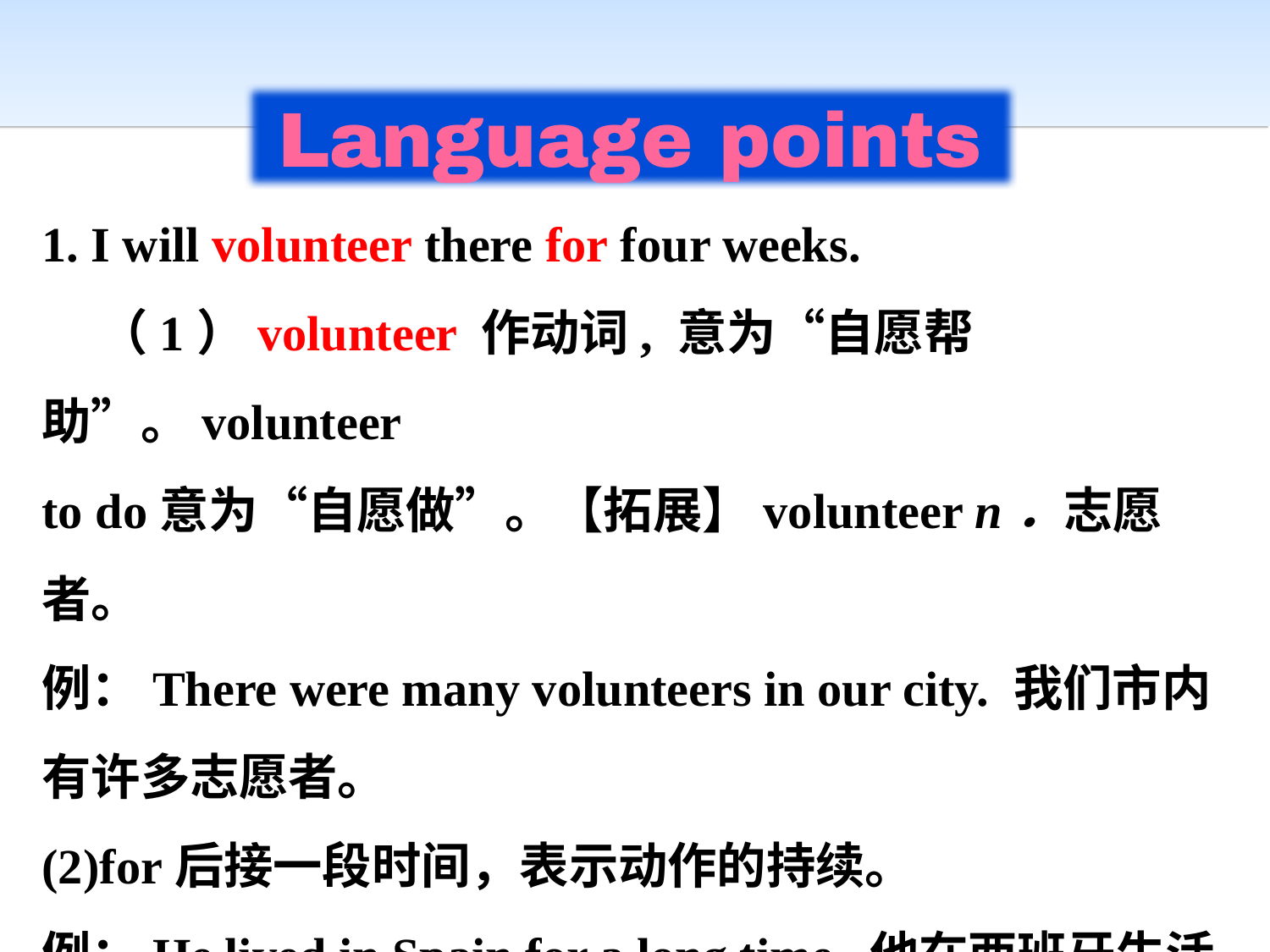

Language points
1. I will volunteer there for four weeks.
    （1）volunteer 作动词, 意为“自愿帮助”。volunteer
to do意为“自愿做”。【拓展】volunteer n．志愿者。
例：There were many volunteers in our city. 我们市内
有许多志愿者。
(2)for后接一段时间，表示动作的持续。
例：He lived in Spain for a long time. 他在西班牙生活
了很长一段时间。